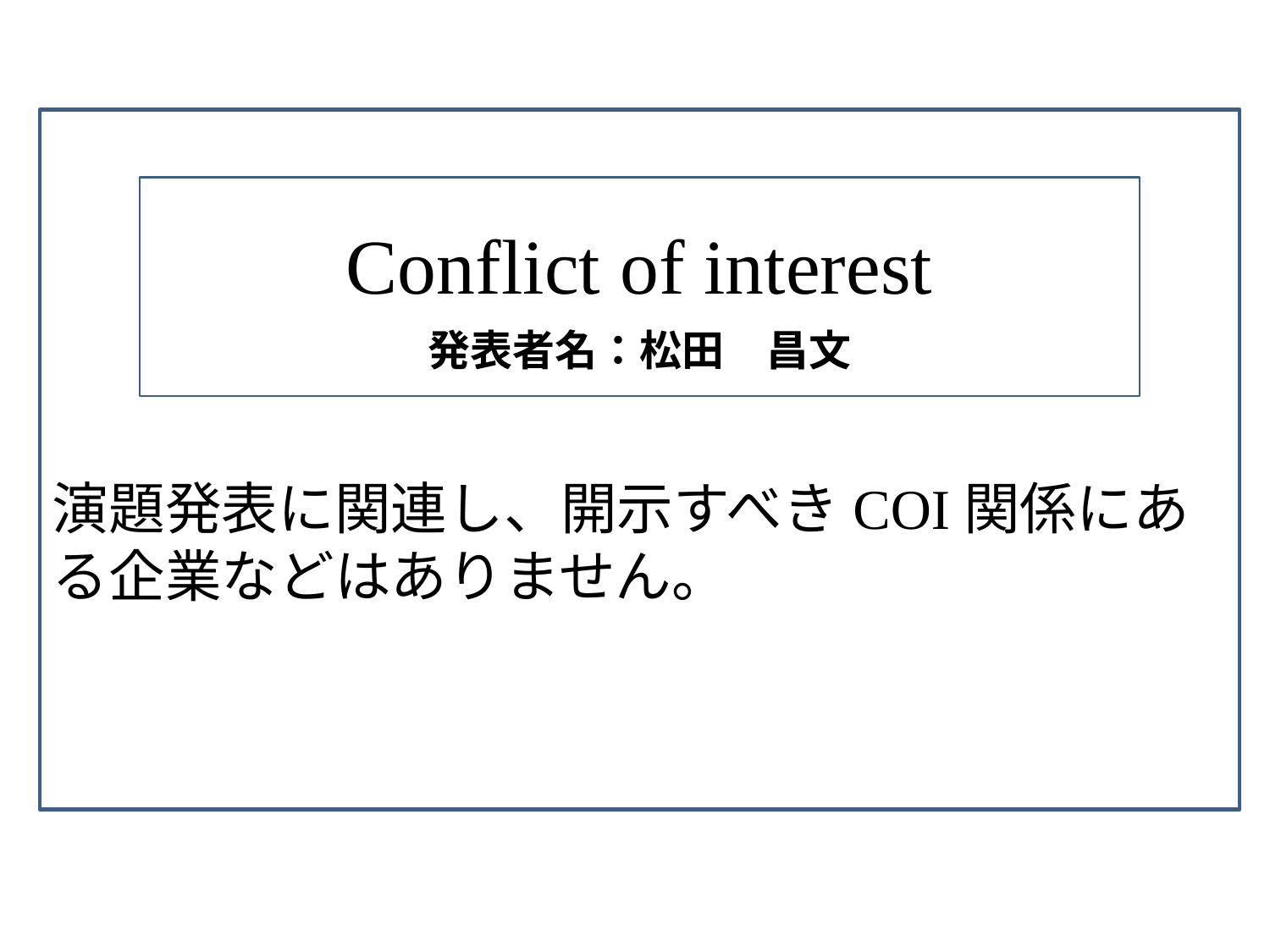

Conflict of interest
発表者名：松田　昌文
演題発表に関連し、開示すべきCOI関係にある企業などはありません。